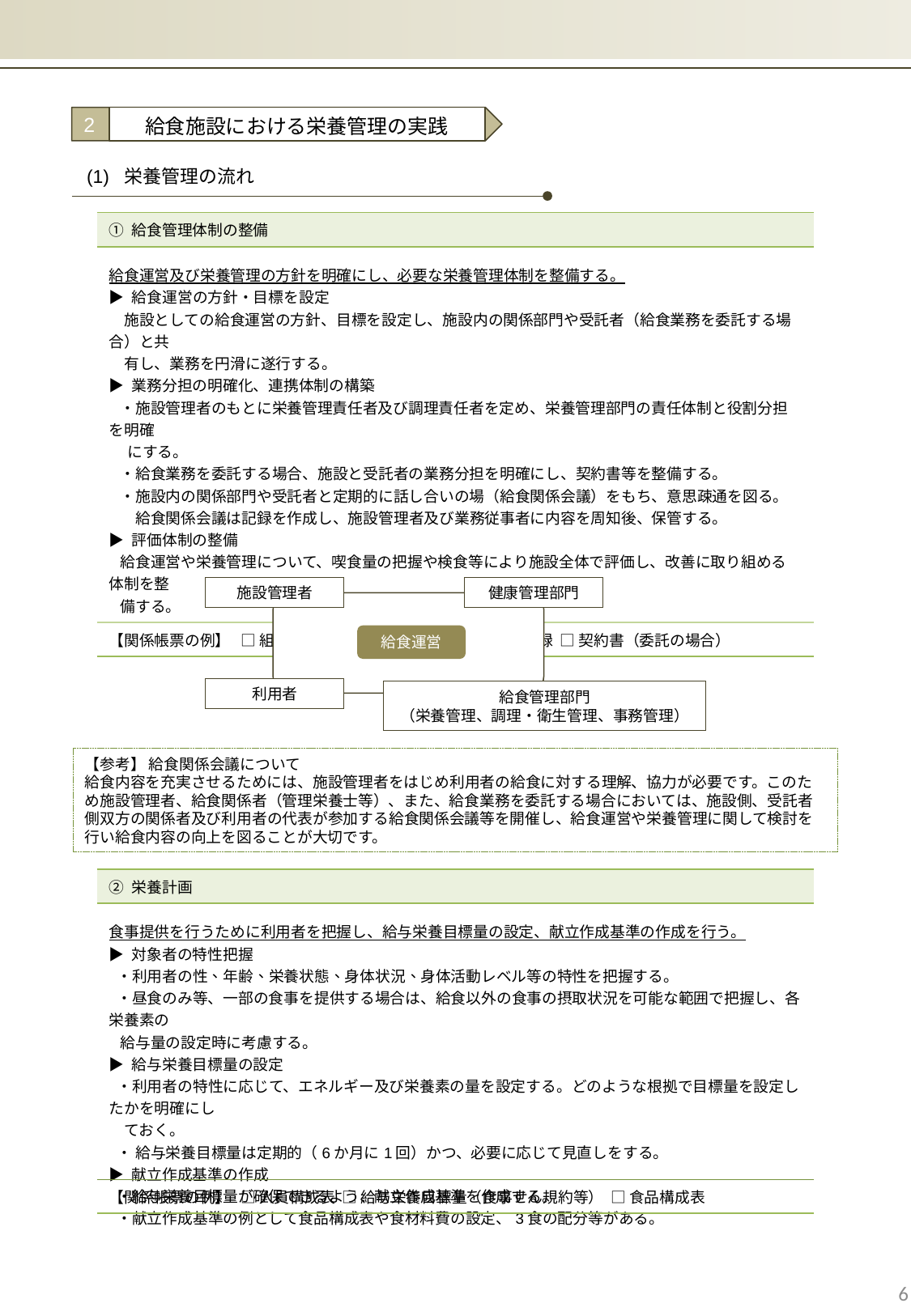

2
　給食施設における栄養管理の実践
(1)  栄養管理の流れ

| ① 給食管理体制の整備 |
| --- |
| 給食運営及び栄養管理の方針を明確にし、必要な栄養管理体制を整備する。 ▶ 給食運営の方針・目標を設定 　施設としての給食運営の方針、目標を設定し、施設内の関係部門や受託者（給食業務を委託する場合）と共 　有し、業務を円滑に遂行する。 ▶ 業務分担の明確化、連携体制の構築 ・施設管理者のもとに栄養管理責任者及び調理責任者を定め、栄養管理部門の責任体制と役割分担を明確 にする。 ・給食業務を委託する場合、施設と受託者の業務分担を明確にし、契約書等を整備する。 ・施設内の関係部門や受託者と定期的に話し合いの場（給食関係会議）をもち、意思疎通を図る。 　 給食関係会議は記録を作成し、施設管理者及び業務従事者に内容を周知後、保管する。 ▶ 評価体制の整備 給食運営や栄養管理について、喫食量の把握や検食等により施設全体で評価し、改善に取り組める体制を整 備する。 |
| 【関係帳票の例】 □ 組織図 □ 業務分担表 □ 給食関係会議記録 □ 契約書（委託の場合） |
施設管理者
健康管理部門

給食運営
利用者
給食管理部門
（栄養管理、調理・衛生管理、事務管理）
【参考】 給食関係会議について
給食内容を充実させるためには、施設管理者をはじめ利用者の給食に対する理解、協力が必要です。このため施設管理者、給食関係者（管理栄養士等）、また、給食業務を委託する場合においては、施設側、受託者側双方の関係者及び利用者の代表が参加する給食関係会議等を開催し、給食運営や栄養管理に関して検討を行い給食内容の向上を図ることが大切です。
| ② 栄養計画 |
| --- |
| 食事提供を行うために利用者を把握し、給与栄養目標量の設定、献立作成基準の作成を行う。 ▶ 対象者の特性把握 ・利用者の性、年齢、栄養状態、身体状況、身体活動レベル等の特性を把握する。 ・昼食のみ等、一部の食事を提供する場合は、給食以外の食事の摂取状況を可能な範囲で把握し、各栄養素の 給与量の設定時に考慮する。 ▶ 給与栄養目標量の設定 ・利用者の特性に応じて、エネルギー及び栄養素の量を設定する。どのような根拠で目標量を設定したかを明確にし 　ておく。 ・ 給与栄養目標量は定期的（6か月に1回）かつ、必要に応じて見直しをする。 ▶ 献立作成基準の作成 ・給与栄養目標量が確保できるよう、献立作成基準を作成する。 ・献立作成基準の例として食品構成表や食材料費の設定、3食の配分等がある。 |
| 【関係帳票の例】 □ 人員構成表 □ 給与栄養目標量（食事せん規約等） □ 食品構成表 |
6